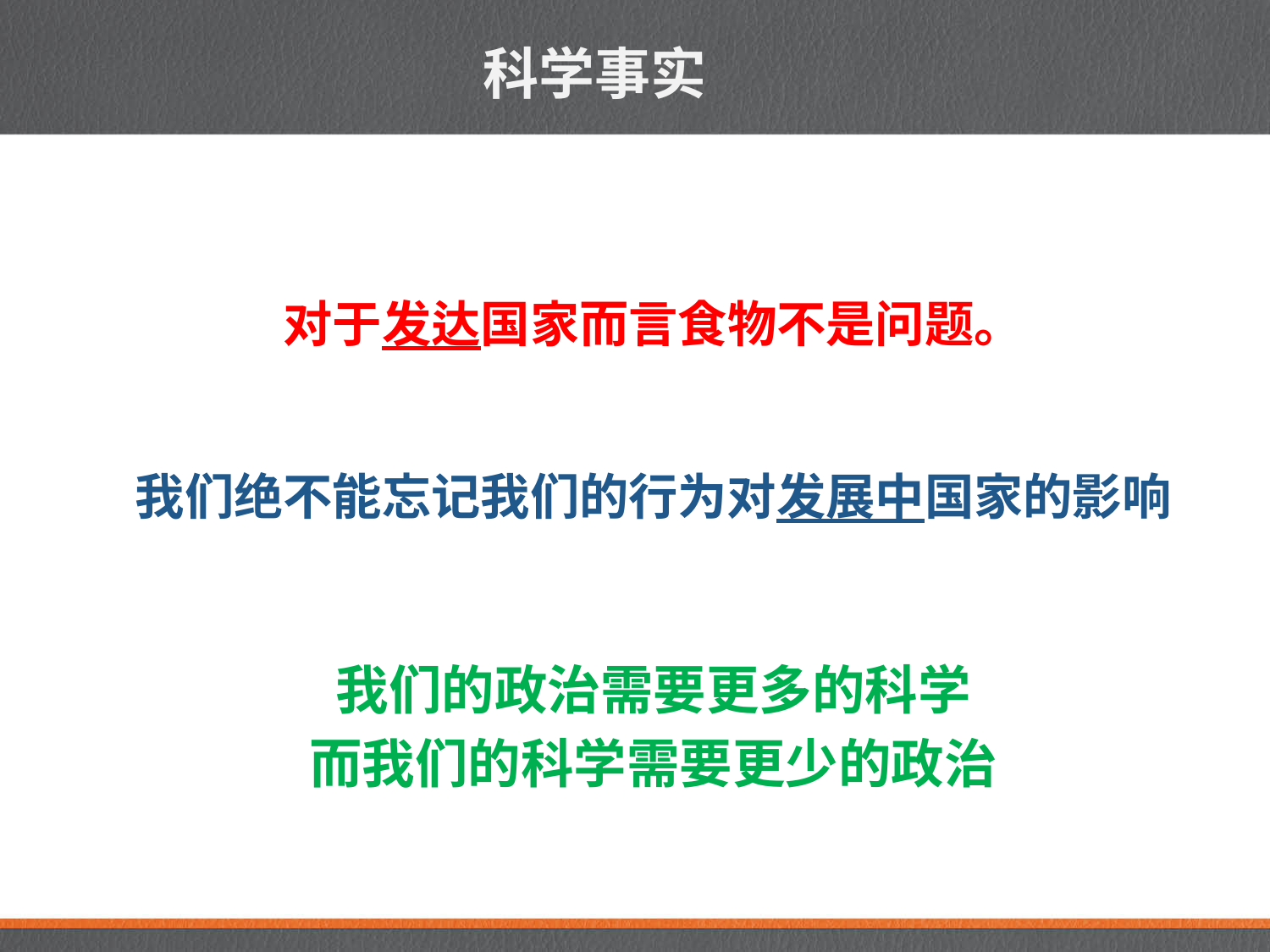

# 科学事实

对于发达国家而言食物不是问题。

我们绝不能忘记我们的行为对发展中国家的影响

我们的政治需要更多的科学
而我们的科学需要更少的政治